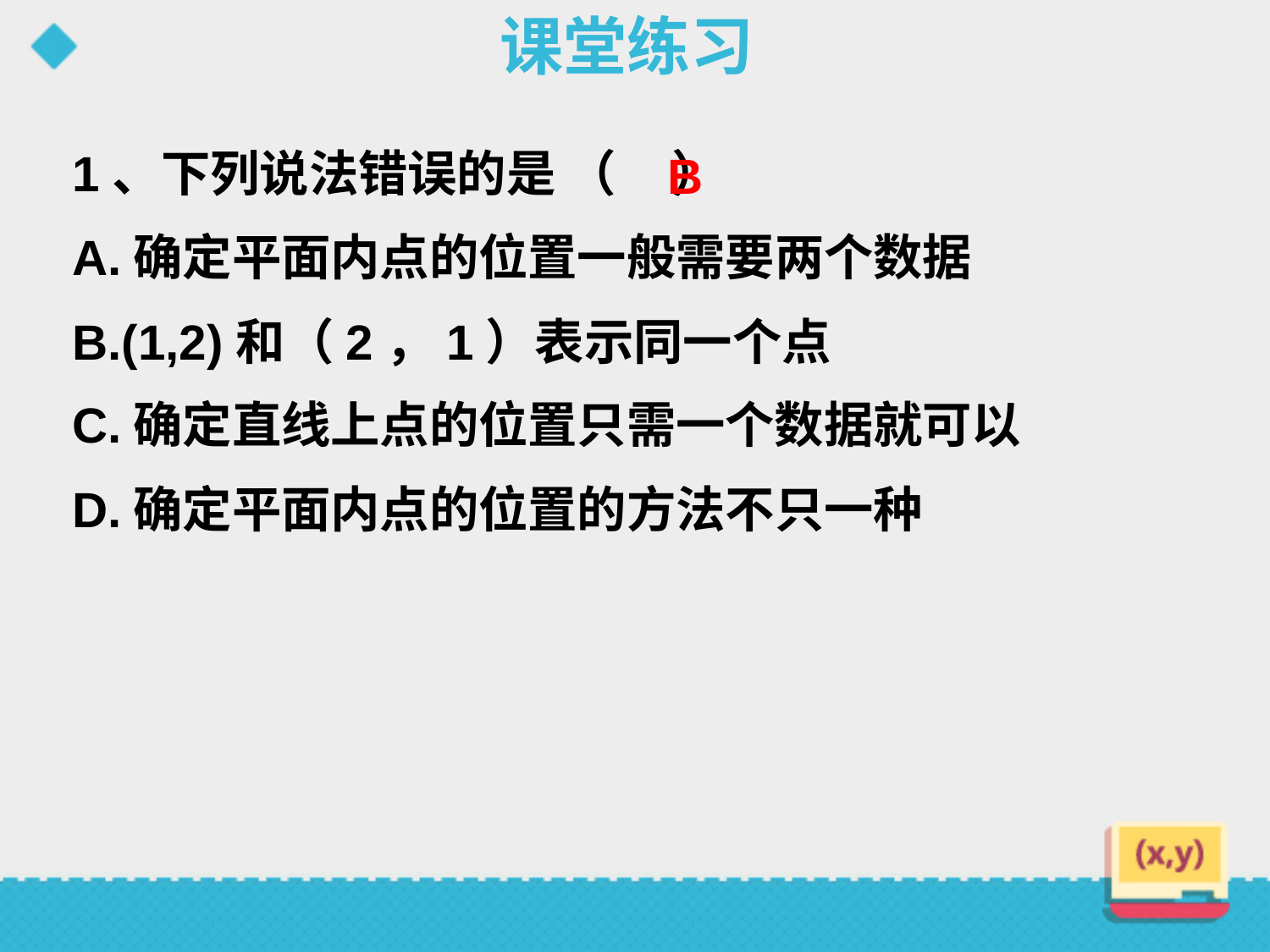

课堂练习
1、下列说法错误的是 （     ）
A.确定平面内点的位置一般需要两个数据
B.(1,2)和（2，1）表示同一个点
C.确定直线上点的位置只需一个数据就可以
D.确定平面内点的位置的方法不只一种
B